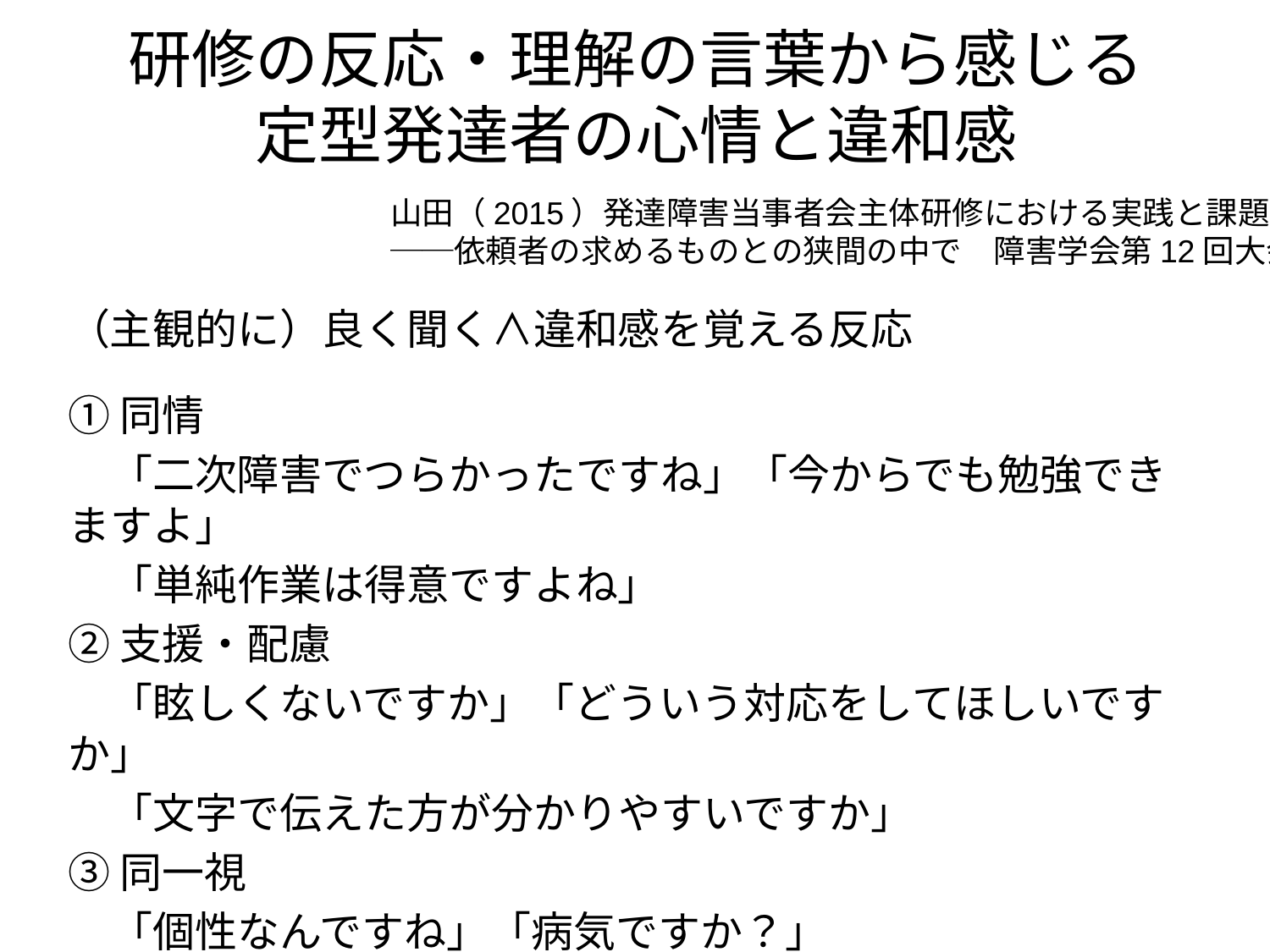

# 研修の反応・理解の言葉から感じる 定型発達者の心情と違和感
　　山田（2015）発達障害当事者会主体研修における実践と課題
　　──依頼者の求めるものとの狭間の中で　障害学会第12回大会
（主観的に）良く聞く∧違和感を覚える反応

①同情
　「二次障害でつらかったですね」「今からでも勉強できますよ」
　「単純作業は得意ですよね」
②支援・配慮
　「眩しくないですか」「どういう対応をしてほしいですか」
　「文字で伝えた方が分かりやすいですか」
③同一視
　「個性なんですね」「病気ですか？」
　「努力や年月で軽くなる」「私たちと変わらない」